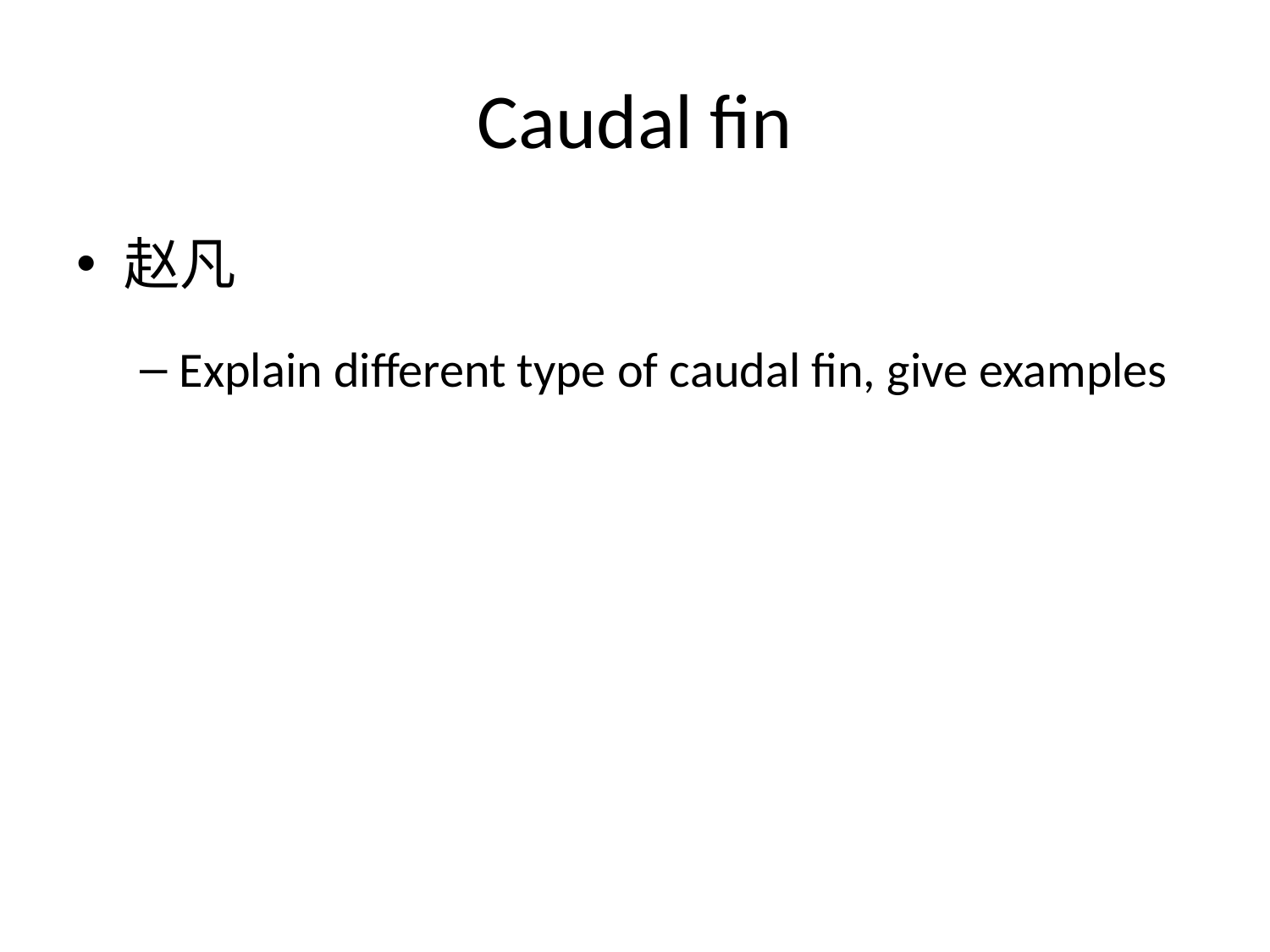

# Caudal fin
赵凡
Explain different type of caudal fin, give examples